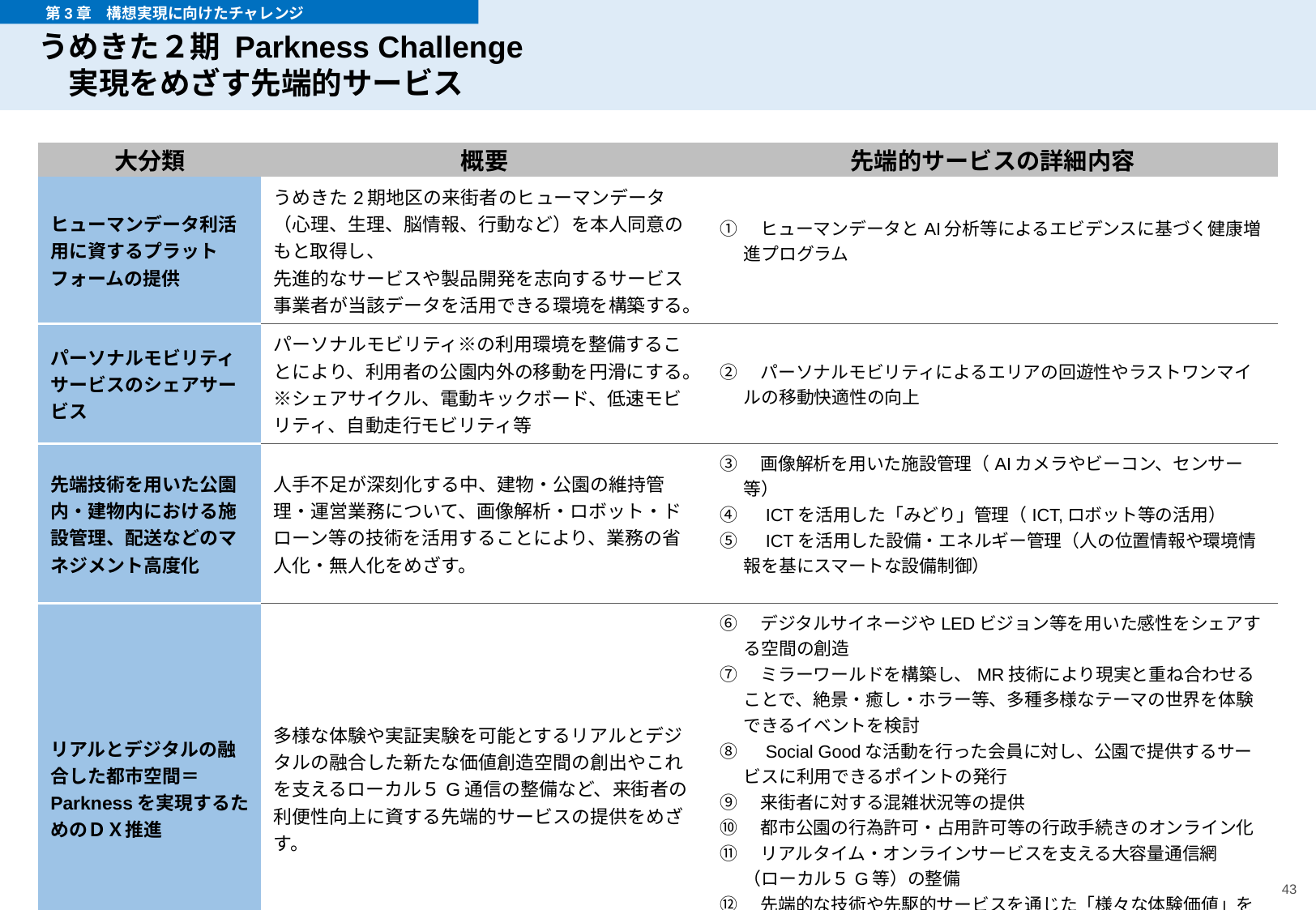

# うめきた２期 Parkness Challenge 　実現をめざす先端的サービス
　　　第3章　構想実現に向けたチャレンジ
| 大分類 | 概要 | 先端的サービスの詳細内容 |
| --- | --- | --- |
| ヒューマンデータ利活用に資するプラットフォームの提供 | うめきた2期地区の来街者のヒューマンデータ（心理、生理、脳情報、行動など）を本人同意のもと取得し、 先進的なサービスや製品開発を志向するサービス事業者が当該データを活用できる環境を構築する。 | ①　ヒューマンデータとAI分析等によるエビデンスに基づく健康増進プログラム |
| パーソナルモビリティサービスのシェアサービス | パーソナルモビリティ※の利用環境を整備することにより、利用者の公園内外の移動を円滑にする。※シェアサイクル、電動キックボード、低速モビリティ、自動走行モビリティ等 | ②　パーソナルモビリティによるエリアの回遊性やラストワンマイルの移動快適性の向上 |
| 先端技術を用いた公園内・建物内における施設管理、配送などのマネジメント高度化 | 人手不足が深刻化する中、建物・公園の維持管理・運営業務について、画像解析・ロボット・ドローン等の技術を活用することにより、業務の省人化・無人化をめざす。 | ③　画像解析を用いた施設管理（AIカメラやビーコン、センサー等） ④　ICTを活用した「みどり」管理（ICT,ロボット等の活用） ⑤　ICTを活用した設備・エネルギー管理（人の位置情報や環境情報を基にスマートな設備制御） |
| リアルとデジタルの融合した都市空間＝Parknessを実現するためのＤＸ推進 | 多様な体験や実証実験を可能とするリアルとデジタルの融合した新たな価値創造空間の創出やこれを支えるローカル５G通信の整備など、来街者の利便性向上に資する先端的サービスの提供をめざす。 | ⑥　デジタルサイネージやLEDビジョン等を用いた感性をシェアする空間の創造 ⑦　ミラーワールドを構築し、MR技術により現実と重ね合わせることで、絶景・癒し・ホラー等、多種多様なテーマの世界を体験できるイベントを検討 ⑧　Social Goodな活動を行った会員に対し、公園で提供するサービスに利用できるポイントの発行 ⑨　来街者に対する混雑状況等の提供 ⑩　都市公園の行為許可・占用許可等の行政手続きのオンライン化 ⑪　リアルタイム・オンラインサービスを支える大容量通信網（ローカル５G等）の整備 ⑫　先端的な技術や先駆的サービスを通じた「様々な体験価値」を市民や来街者に提供し、市民のQOL向上とライフデザインイベーションを実現する仕組みの提供 |
43